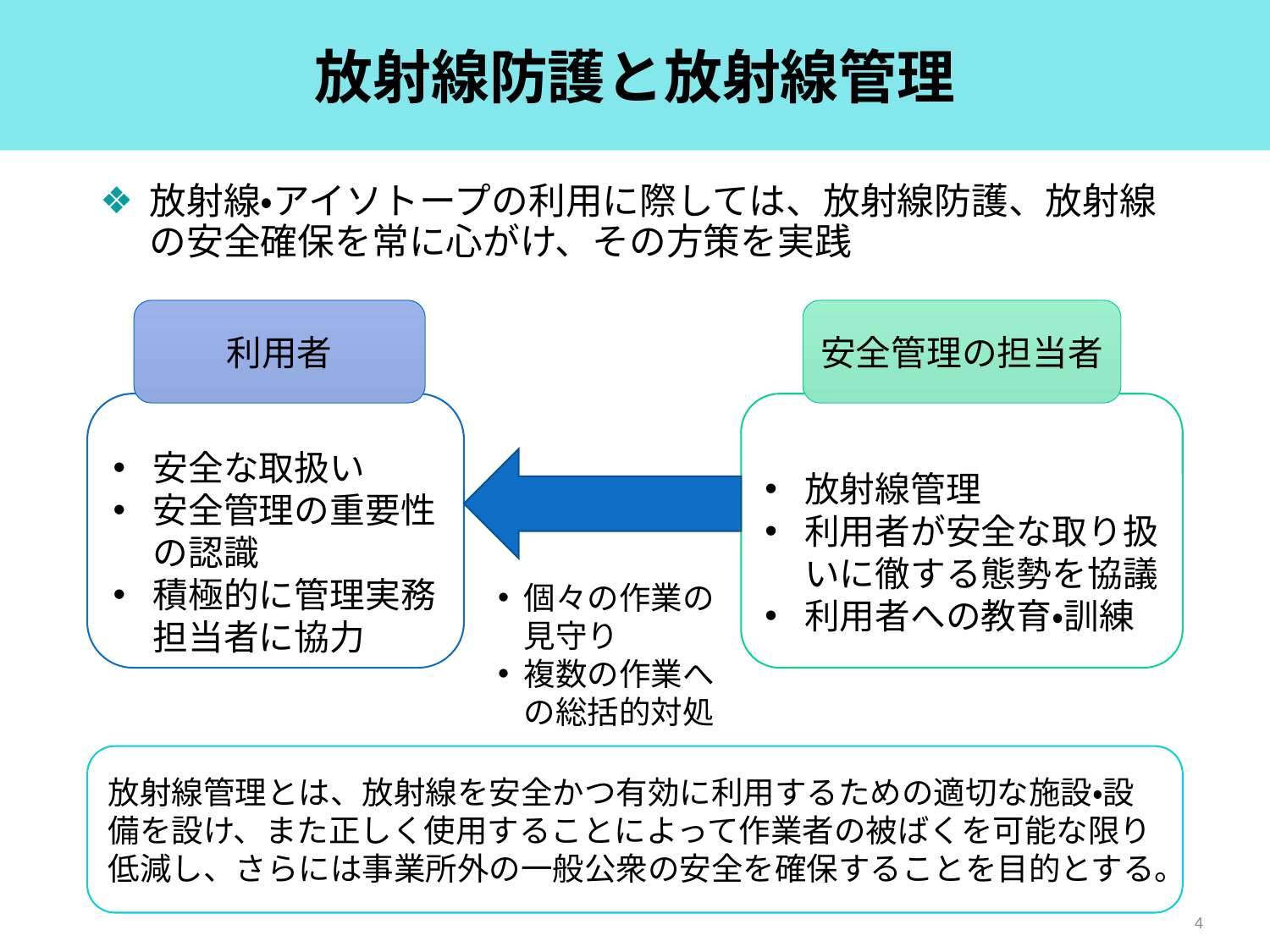

# 放射線防護と放射線管理
放射線・アイソトープの利用に際しては、放射線防護、放射線の安全確保を常に心がけ、その方策を実践

利用者
安全管理の担当者

安全な取扱い
安全管理の重要性の認識
積極的に管理実務担当者に協力

放射線管理
利用者が安全な取り扱いに徹する態勢を協議
利用者への教育・訓練

個々の作業の見守り
複数の作業への総括的対処
放射線管理とは、放射線を安全かつ有効に利用するための適切な施設・設備を設け、また正しく使用することによって作業者の被ばくを可能な限り低減し、さらには事業所外の一般公衆の安全を確保することを目的とする。
4